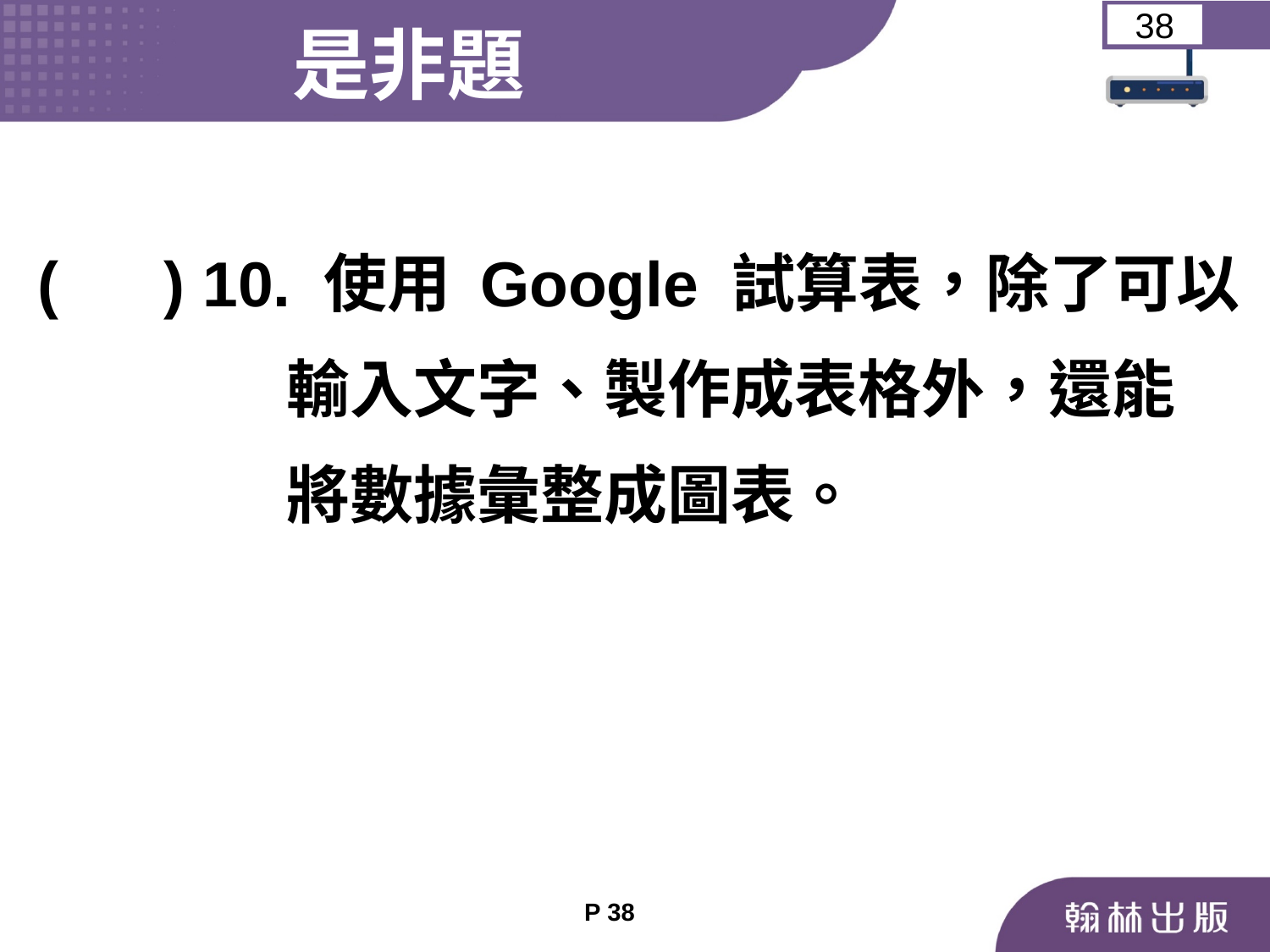

是非題

38
	(      ) 10. 使用 Google 試算表，除了可以
                  輸入文字、製作成表格外，還能
                  將數據彙整成圖表。
P 38